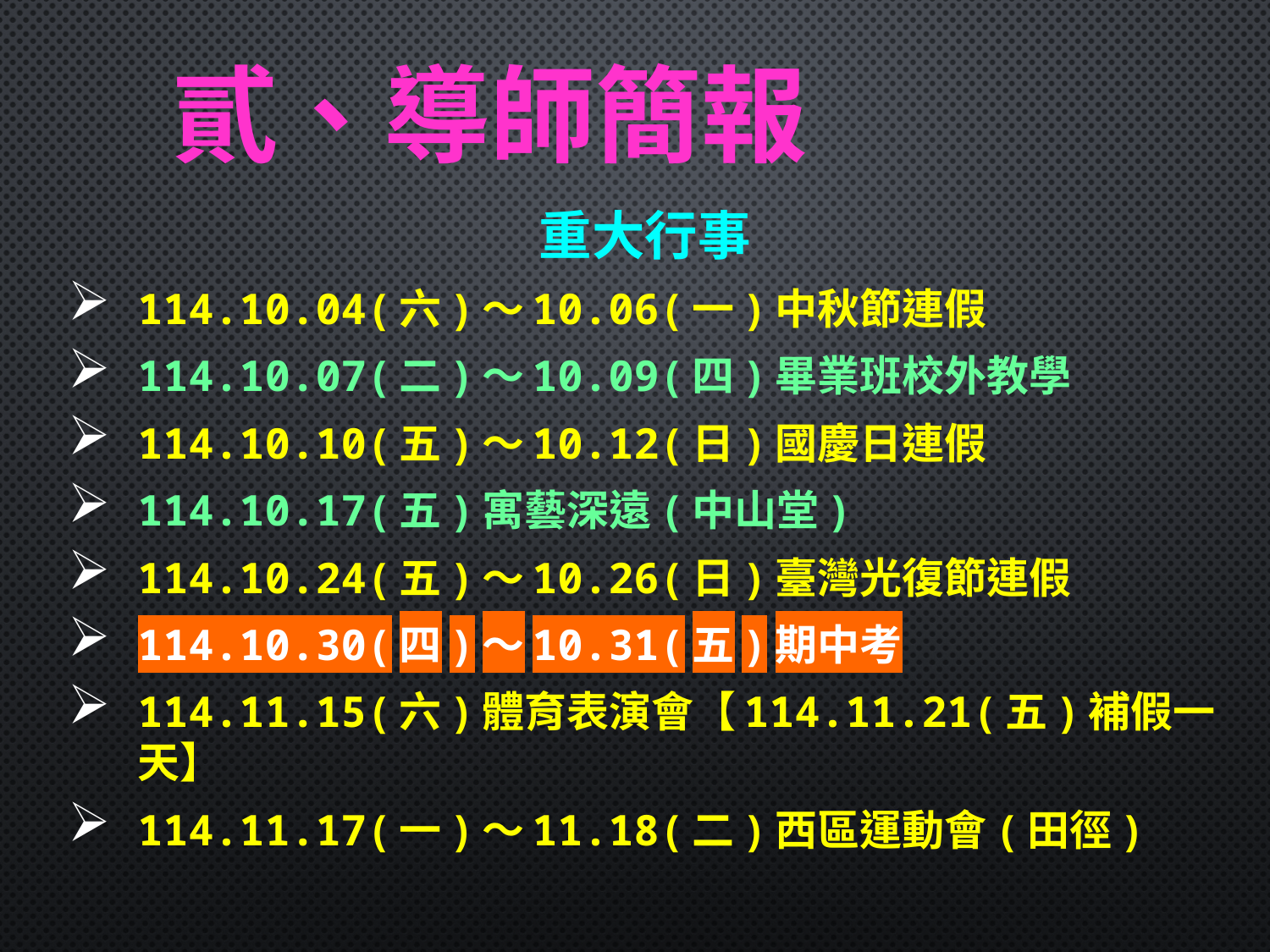

# 貳、導師簡報
重大行事
114.10.04(六)〜10.06(一)中秋節連假
114.10.07(二)〜10.09(四)畢業班校外教學
114.10.10(五)〜10.12(日)國慶日連假
114.10.17(五)寓藝深遠(中山堂)
114.10.24(五)〜10.26(日)臺灣光復節連假
114.10.30(四)〜10.31(五)期中考
114.11.15(六)體育表演會【114.11.21(五)補假一天】
114.11.17(一)〜11.18(二)西區運動會(田徑)